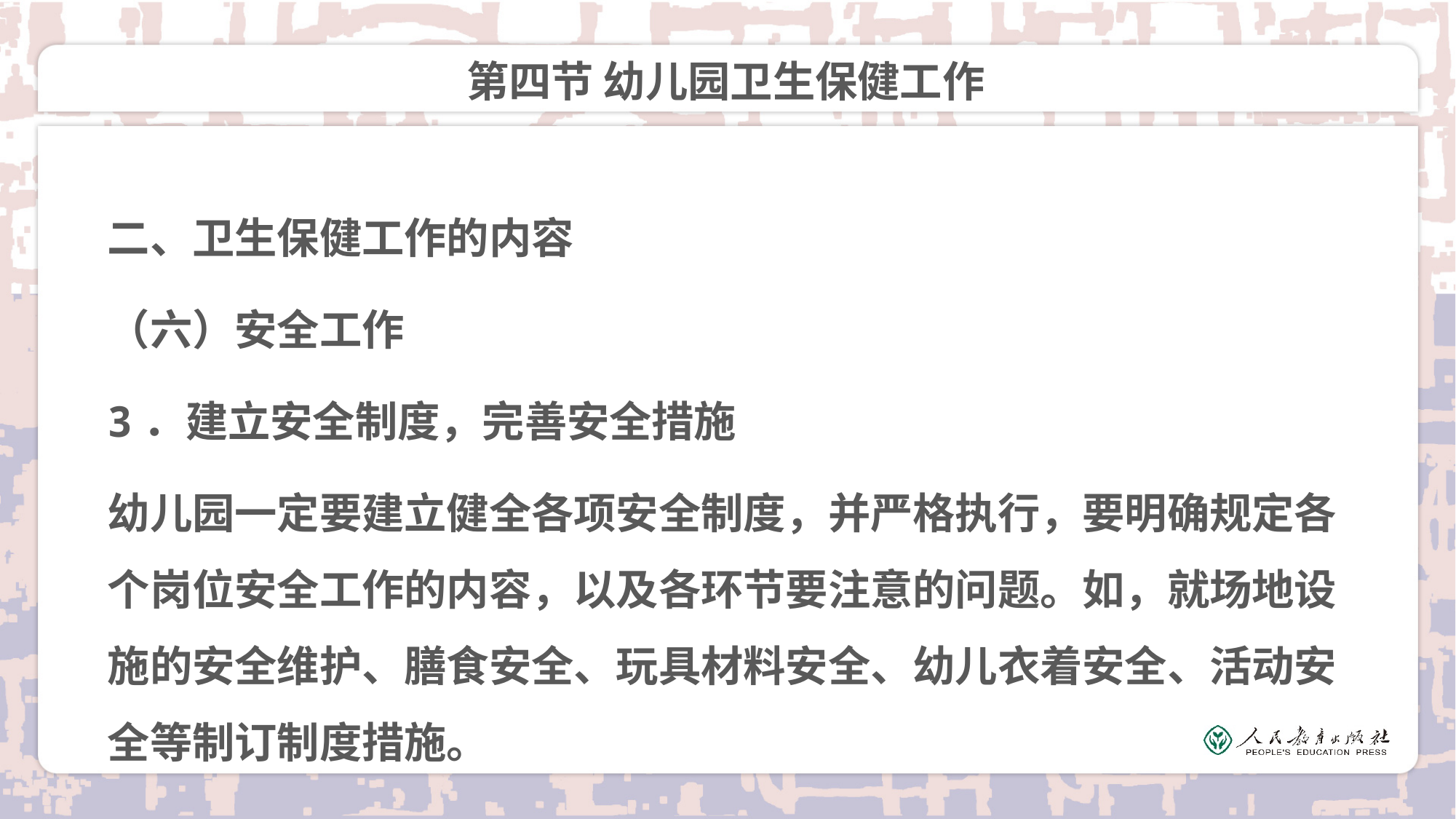

# 第四节 幼儿园卫生保健工作
二、卫生保健工作的内容
（六）安全工作
3．建立安全制度，完善安全措施
幼儿园一定要建立健全各项安全制度，并严格执行，要明确规定各个岗位安全工作的内容，以及各环节要注意的问题。如，就场地设施的安全维护、膳食安全、玩具材料安全、幼儿衣着安全、活动安全等制订制度措施。